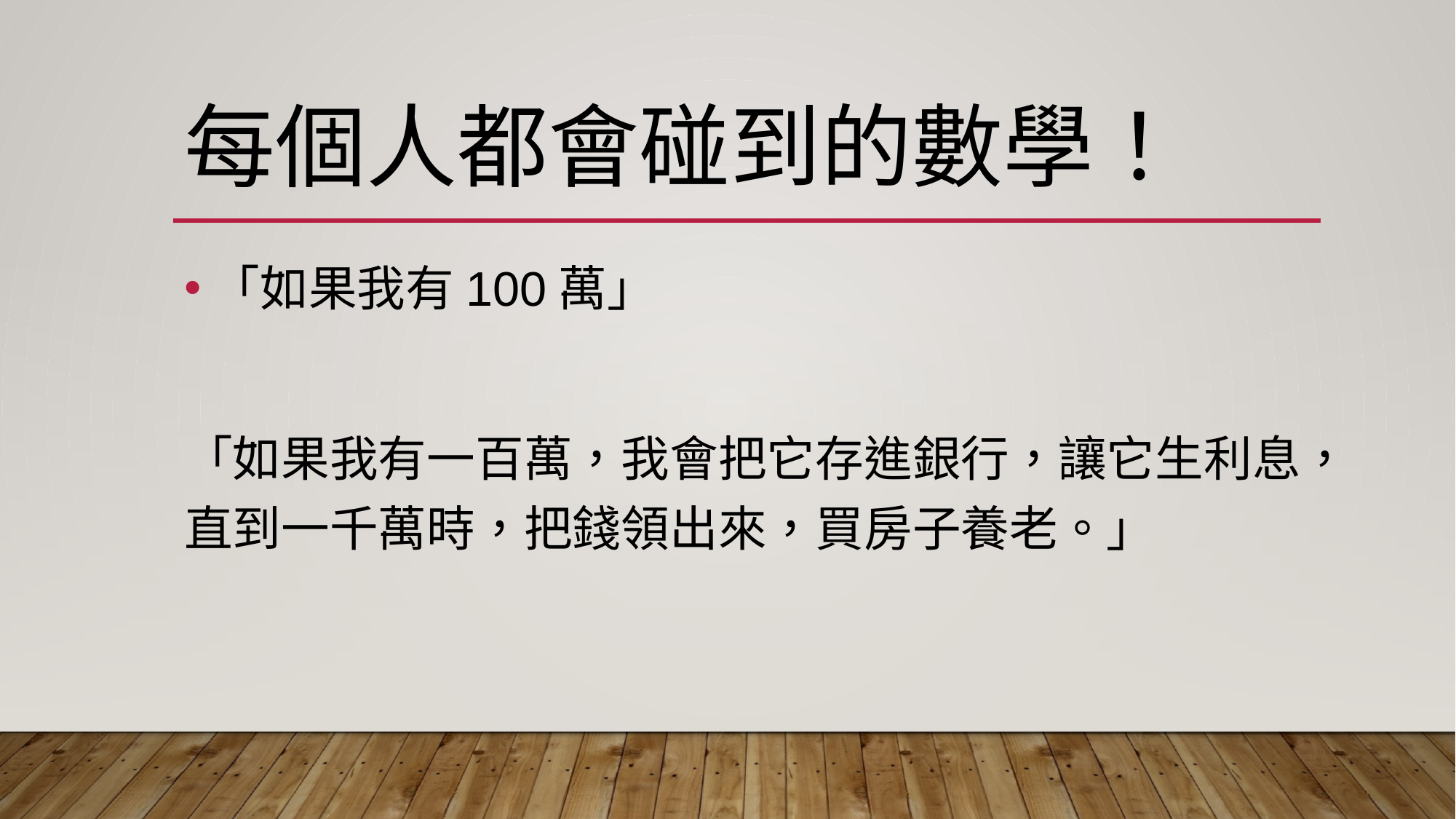

# 每個人都會碰到的數學！
「如果我有100萬」

「如果我有一百萬，我會把它存進銀行，讓它生利息，直到一千萬時，把錢領出來，買房子養老。」